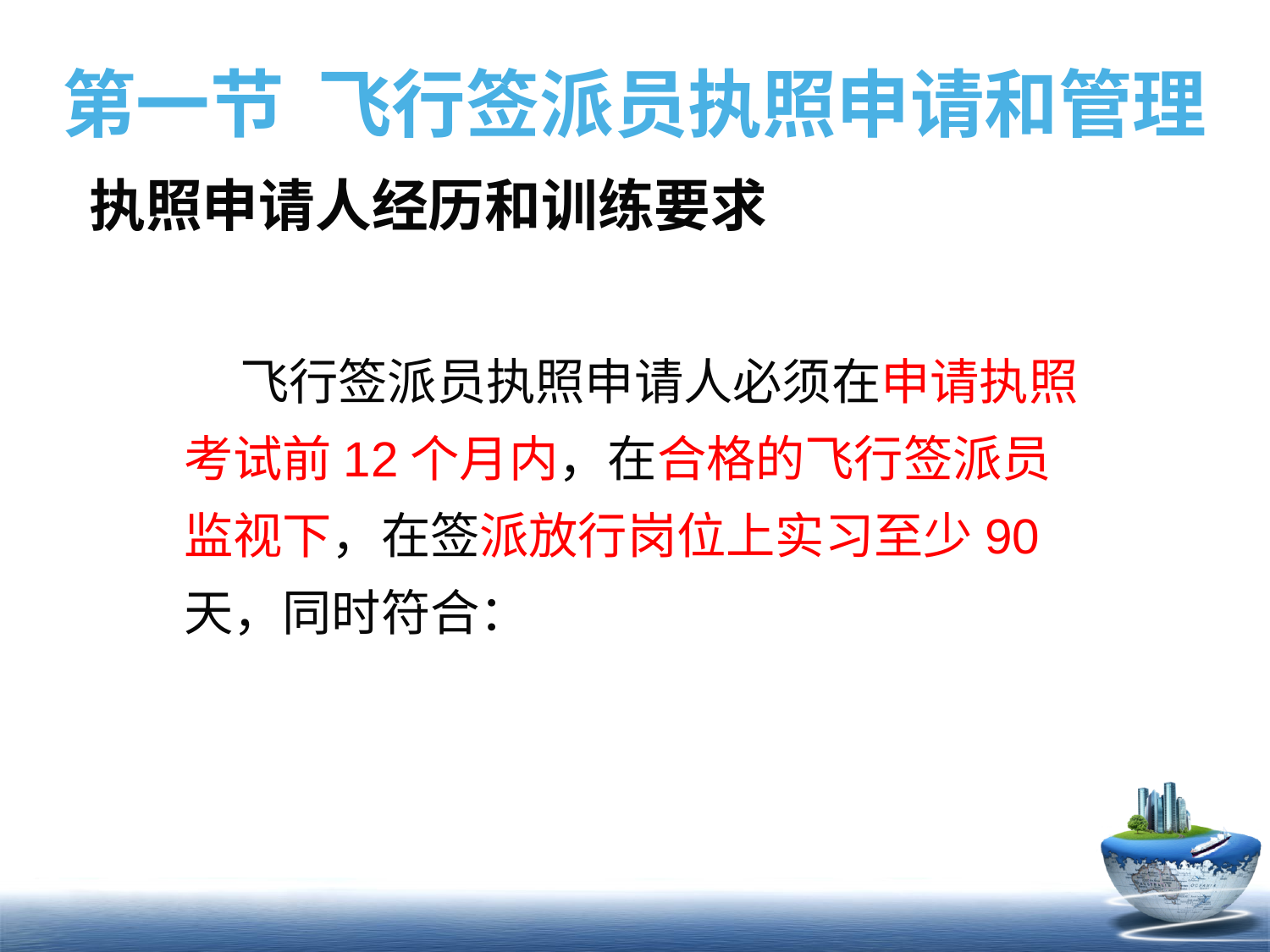

# 第一节  飞行签派员执照申请和管理
执照申请人经历和训练要求
    飞行签派员执照申请人必须在申请执照考试前12个月内，在合格的飞行签派员监视下，在签派放行岗位上实习至少90天，同时符合：